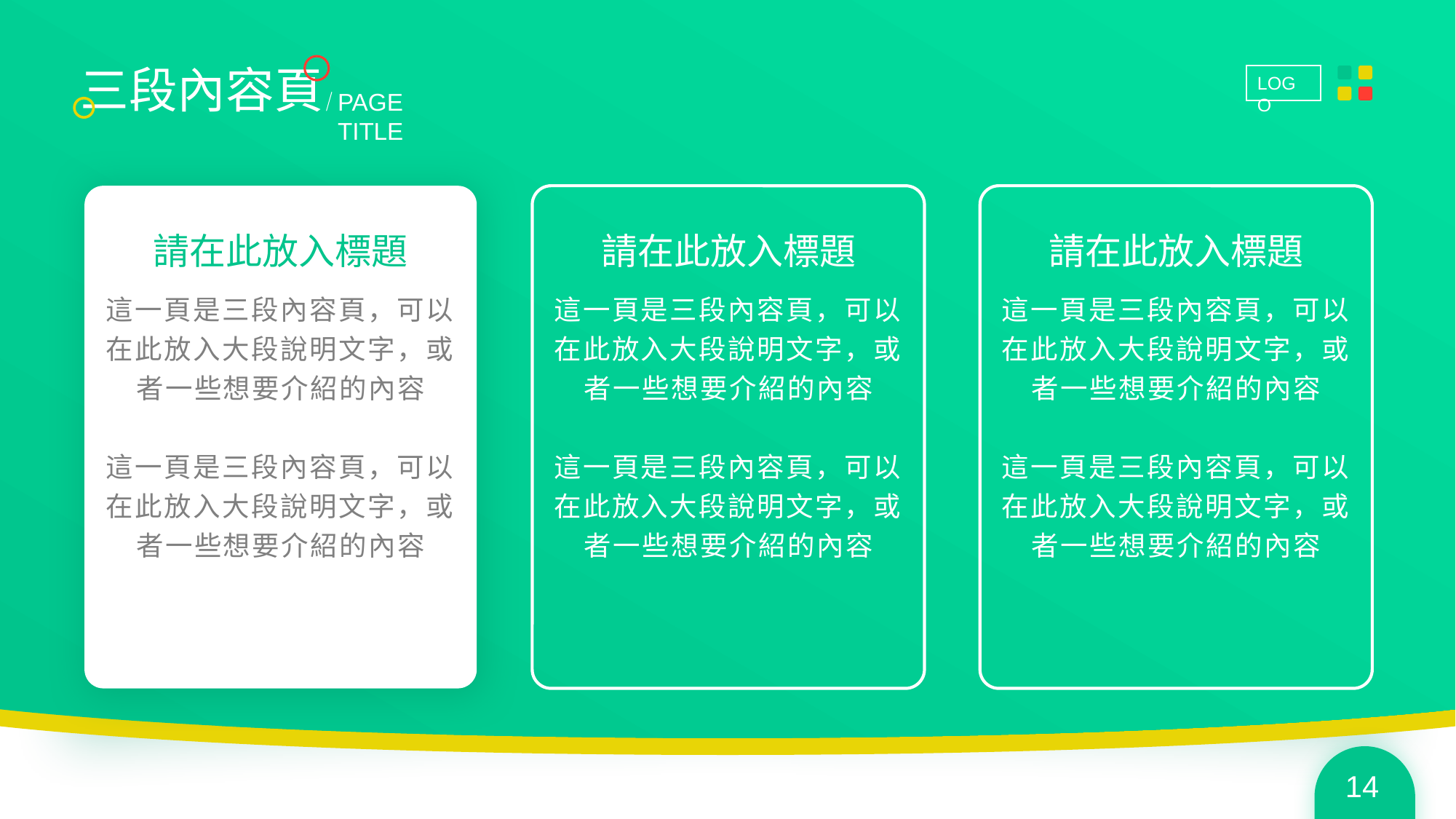

三段內容頁

PAGE TITLE

請在此放入標題
請在此放入標題
請在此放入標題
這一頁是三段內容頁，可以在此放入大段說明文字，或者一些想要介紹的內容

這一頁是三段內容頁，可以在此放入大段說明文字，或者一些想要介紹的內容
這一頁是三段內容頁，可以在此放入大段說明文字，或者一些想要介紹的內容

這一頁是三段內容頁，可以在此放入大段說明文字，或者一些想要介紹的內容
這一頁是三段內容頁，可以在此放入大段說明文字，或者一些想要介紹的內容

這一頁是三段內容頁，可以在此放入大段說明文字，或者一些想要介紹的內容
14